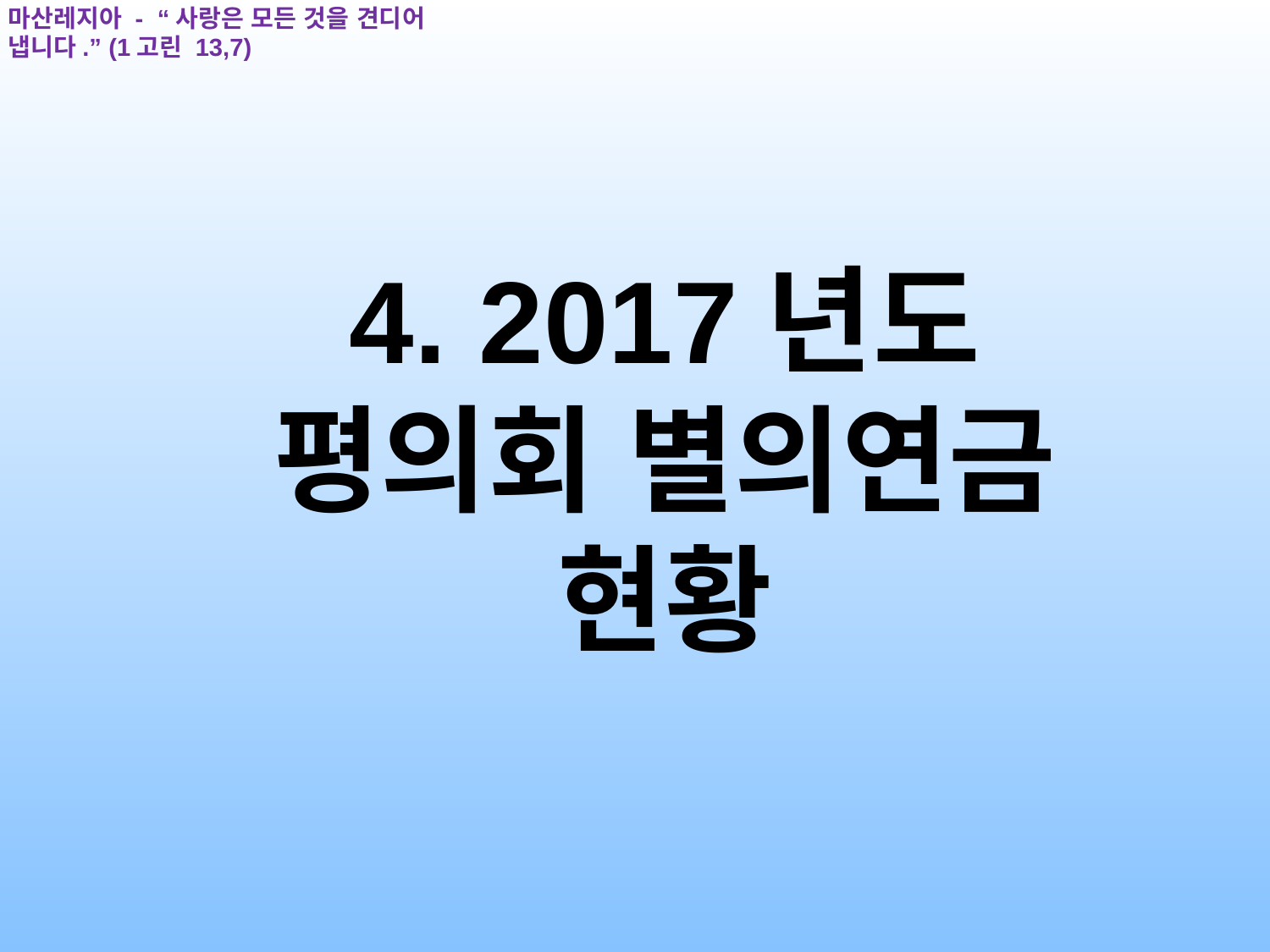

마산레지아 -  “사랑은 모든 것을 견디어 냅니다.” (1고린 13,7)
4. 2017년도 평의회 별의연금 현황